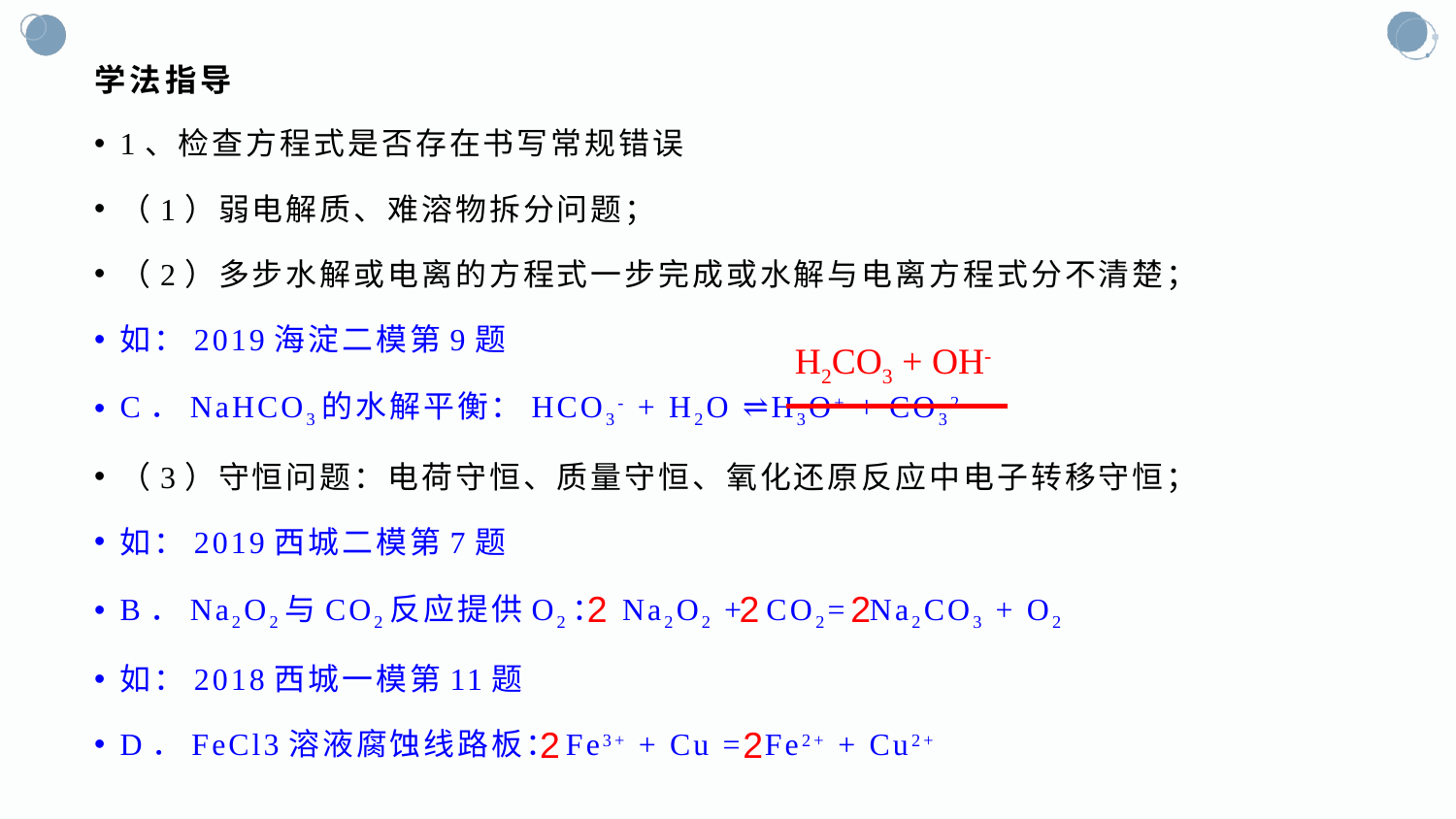

# 学法指导
1、检查方程式是否存在书写常规错误
（1）弱电解质、难溶物拆分问题；
（2）多步水解或电离的方程式一步完成或水解与电离方程式分不清楚；
如：2019海淀二模第9题
C．NaHCO3的水解平衡：HCO3- + H2O ⇌H3O+ + CO32-
（3）守恒问题：电荷守恒、质量守恒、氧化还原反应中电子转移守恒；
如：2019西城二模第7题
B．Na2O2与CO2反应提供O2： Na2O2 +  CO2=  Na2CO3 + O2
如：2018西城一模第11题
D．FeCl3溶液腐蚀线路板：Fe3+ + Cu =  Fe2+ + Cu2+
H2CO3 + OH-
2             2         2
2                  2